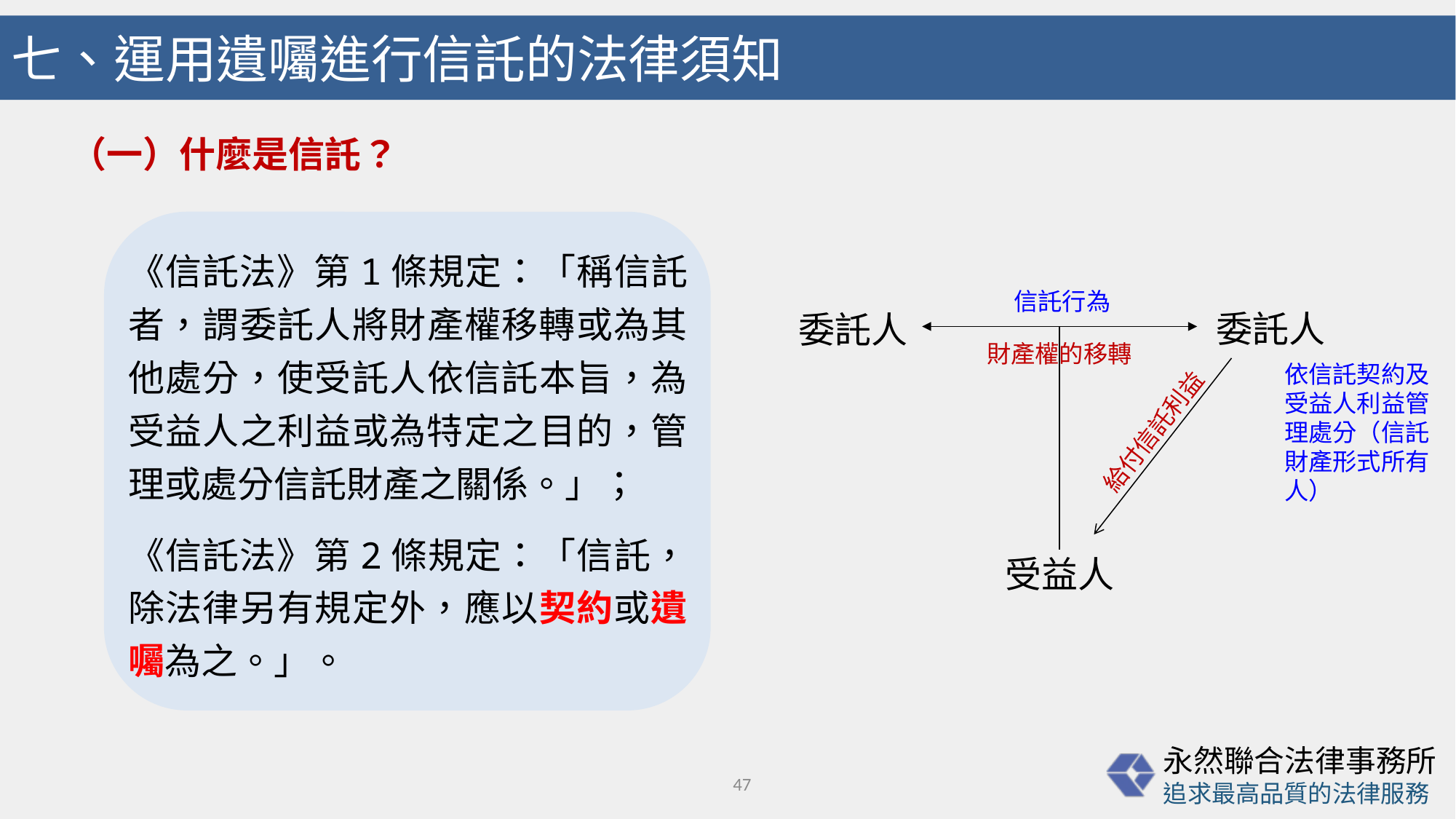

# 七、運用遺囑進行信託的法律須知
（一）什麼是信託？

《信託法》第1條規定：「稱信託者，謂委託人將財產權移轉或為其他處分，使受託人依信託本旨，為受益人之利益或為特定之目的，管理或處分信託財產之關係。」；
《信託法》第2條規定：「信託，除法律另有規定外，應以契約或遺囑為之。」。
信託行為
委託人
委託人
財產權的移轉
依信託契約及受益人利益管理處分（信託財產形式所有人）
給付信託利益
受益人
47